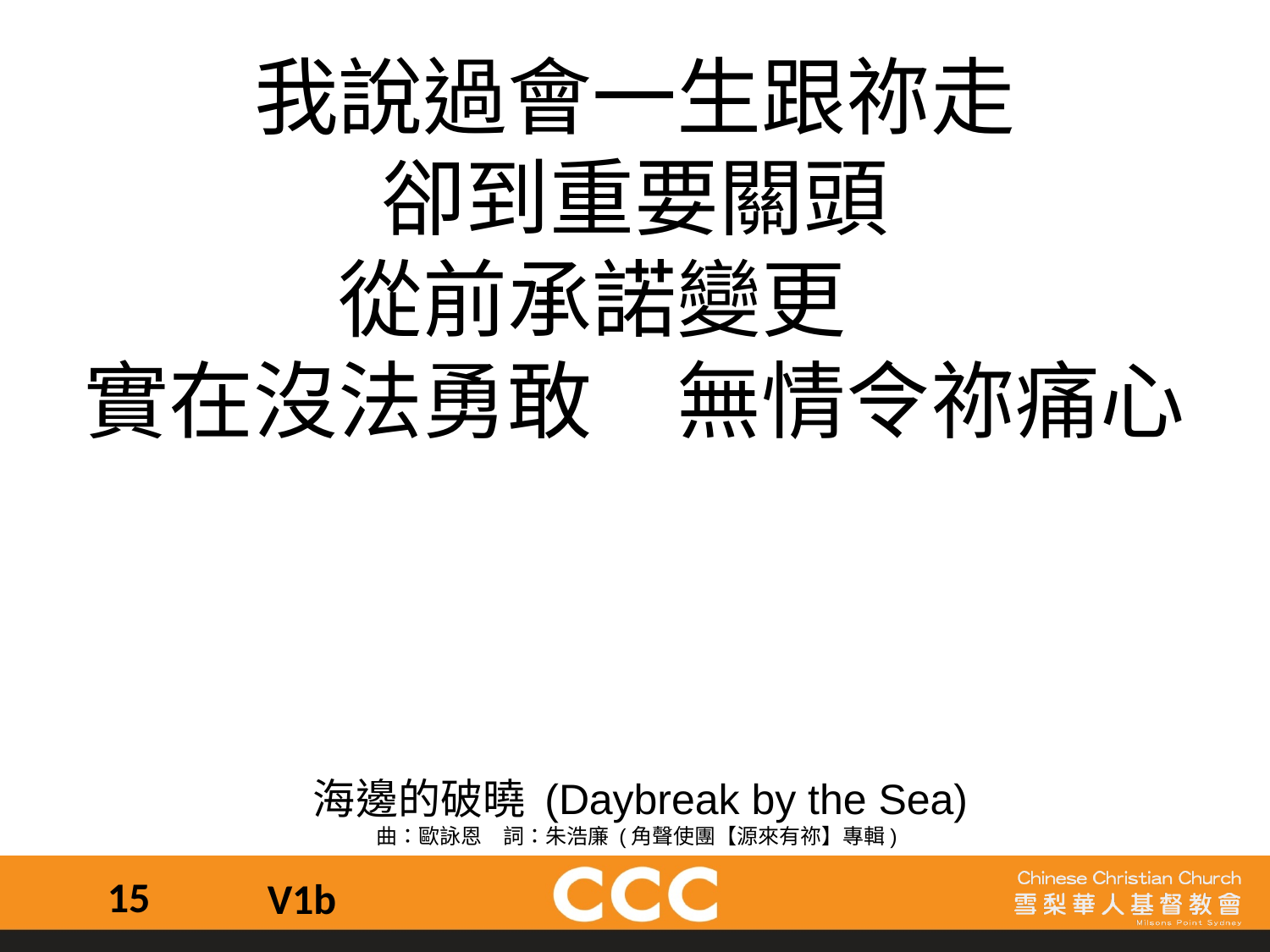

我說過會一生跟祢走
卻到重要關頭
從前承諾變更
實在沒法勇敢　無情令祢痛心
 海邊的破曉 (Daybreak by the Sea)
曲：歐詠恩　詞：朱浩廉 (角聲使團【源來有祢】專輯)
15
V1b